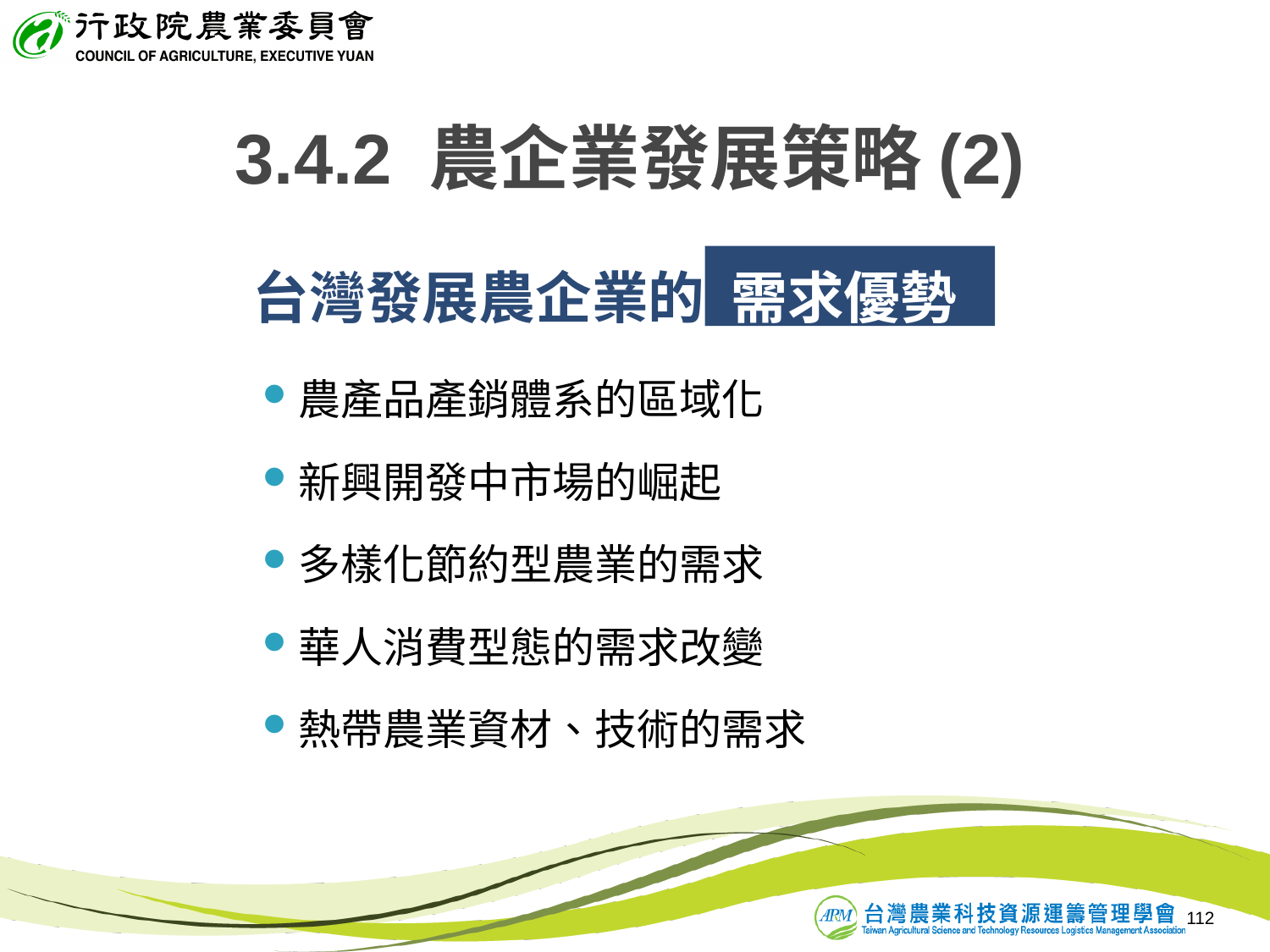

3.4.2 農企業發展策略(2)
# 台灣發展農企業的  需求優勢

農產品產銷體系的區域化
新興開發中市場的崛起
多樣化節約型農業的需求
華人消費型態的需求改變
熱帶農業資材、技術的需求
112